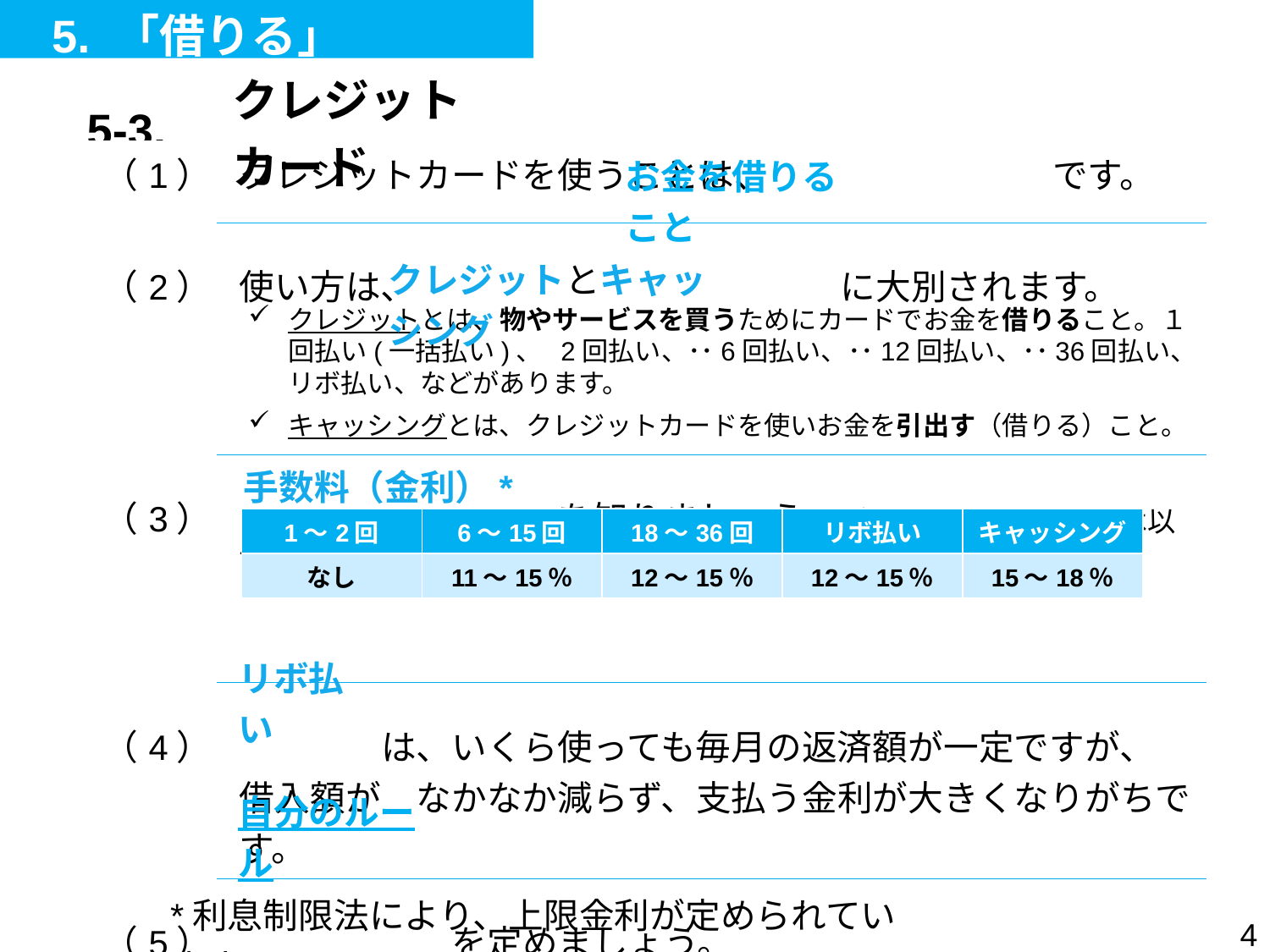

5. 「借りる」
| 5-3. | クレジットカード |
| --- | --- |
お金を借りること
| （1） | クレジットカードを使うことは、お金を借りることです。 |
| --- | --- |
|  |  |
| （2） | 使い方は、クレジットとキャッシングに大別されます。 |
|  |  |
| （3） | 手数料（金利）　　を知りましょう。（手数料の一般的な例は以下の通り） |
|  |  |
| （4） | リボ払いは、いくら使っても毎月の返済額が一定ですが、 借入額が　なかなか減らず、支払う金利が大きくなりがちです。 |
|  |  |
| （5） | 自分のルールを定めましょう。 　─例：「１回払いだけにする」（ポイントを貯めるために使う） |
クレジットとキャッシング
クレジットとは、物やサービスを買うためにカードでお金を借りること。１回払い(一括払い)、  2回払い、･･6回払い、･･12回払い、･･36回払い、リボ払い、などがあります。
キャッシングとは、クレジットカードを使いお金を引出す（借りる）こと。
手数料（金利）*
| 1～2回 | 6～15回 | 18～36回 | リボ払い | キャッシング |
| --- | --- | --- | --- | --- |
| なし | 11～15％ | 12～15％ | 12～15％ | 15～18％ |
リボ払い
自分のルール
*利息制限法により、上限金利が定められています。
4